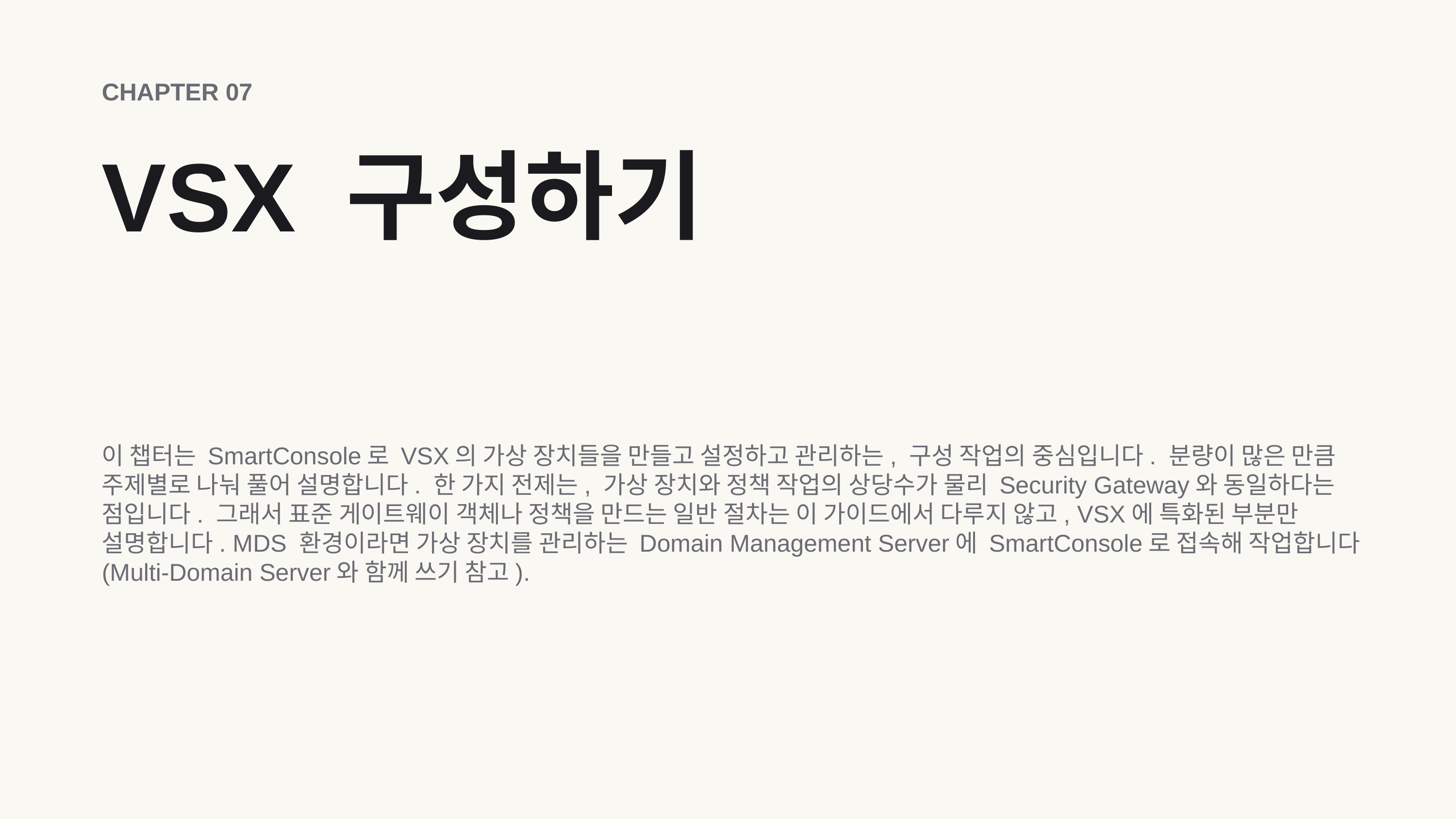

CHAPTER 07
VSX 구성하기
이 챕터는 SmartConsole로 VSX의 가상 장치들을 만들고 설정하고 관리하는, 구성 작업의 중심입니다. 분량이 많은 만큼 주제별로 나눠 풀어 설명합니다. 한 가지 전제는, 가상 장치와 정책 작업의 상당수가 물리 Security Gateway와 동일하다는 점입니다. 그래서 표준 게이트웨이 객체나 정책을 만드는 일반 절차는 이 가이드에서 다루지 않고, VSX에 특화된 부분만 설명합니다. MDS 환경이라면 가상 장치를 관리하는 Domain Management Server에 SmartConsole로 접속해 작업합니다(Multi-Domain Server와 함께 쓰기 참고).